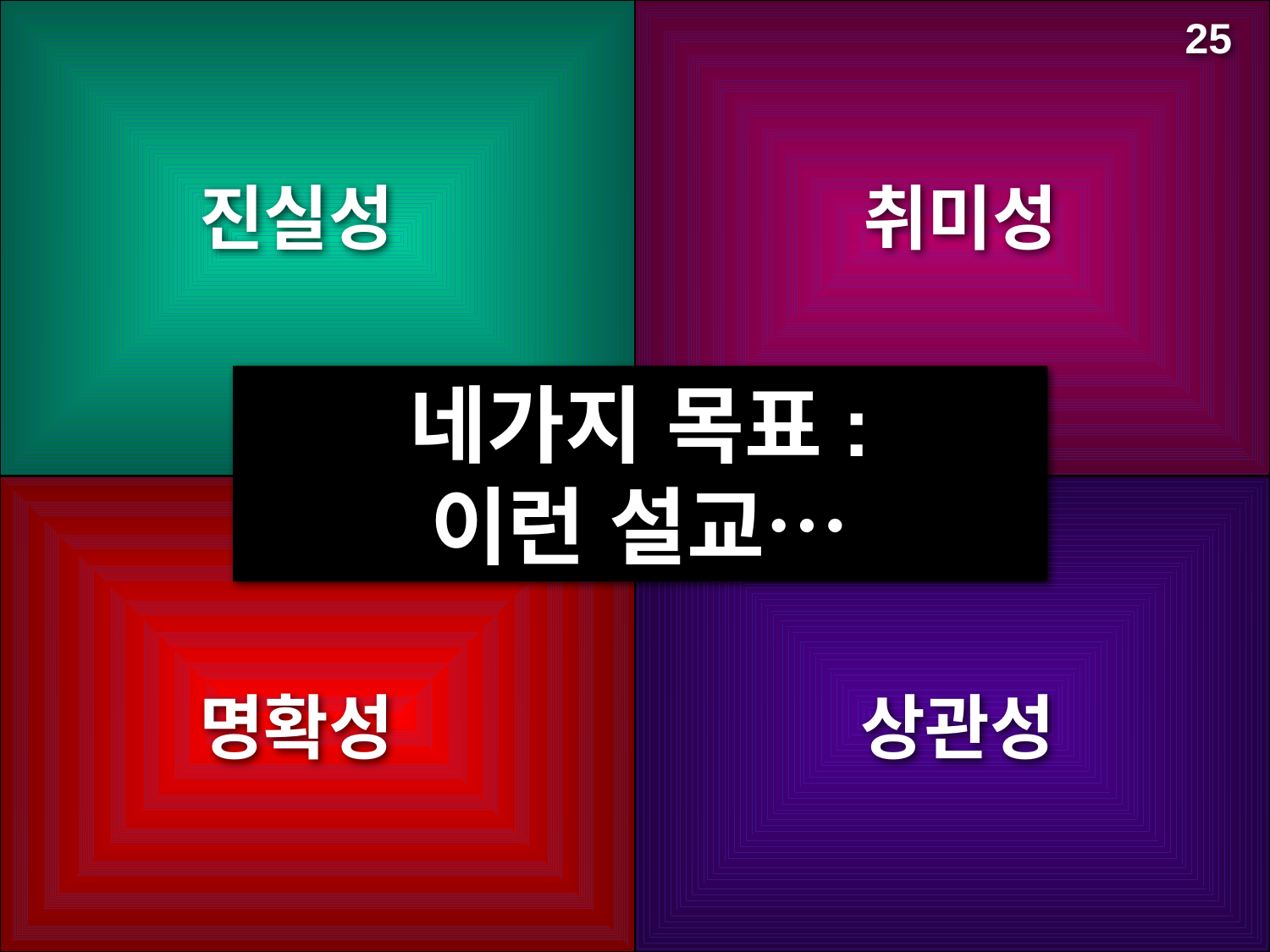

25
진실성
취미성
네가지 목표:
이런 설교…

명확성
상관성